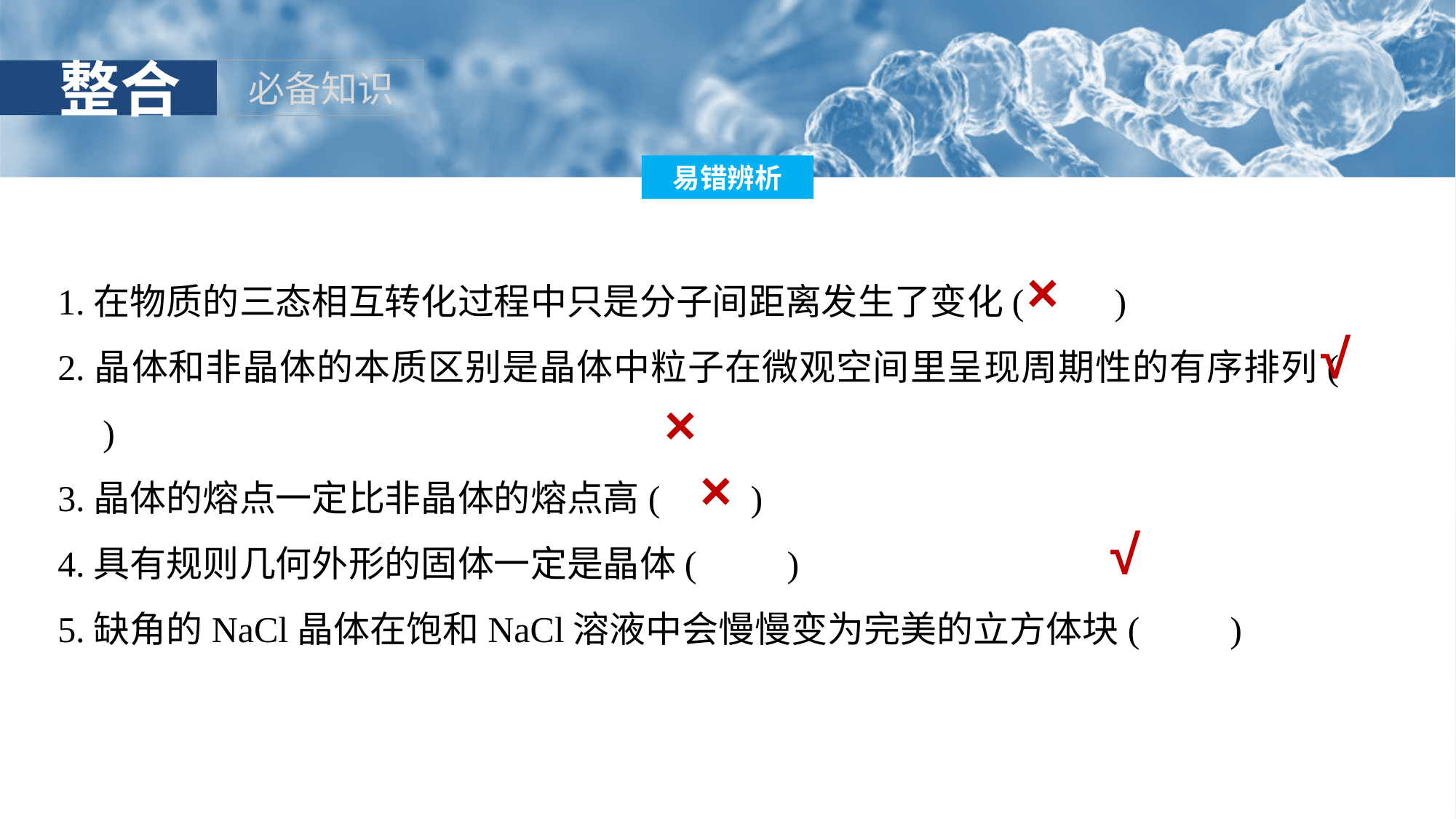

1.在物质的三态相互转化过程中只是分子间距离发生了变化(　　)
2.晶体和非晶体的本质区别是晶体中粒子在微观空间里呈现周期性的有序排列(　　)
3.晶体的熔点一定比非晶体的熔点高(　　)
4.具有规则几何外形的固体一定是晶体(　　)
5.缺角的NaCl晶体在饱和NaCl溶液中会慢慢变为完美的立方体块(　　)
×
√
×
×
√